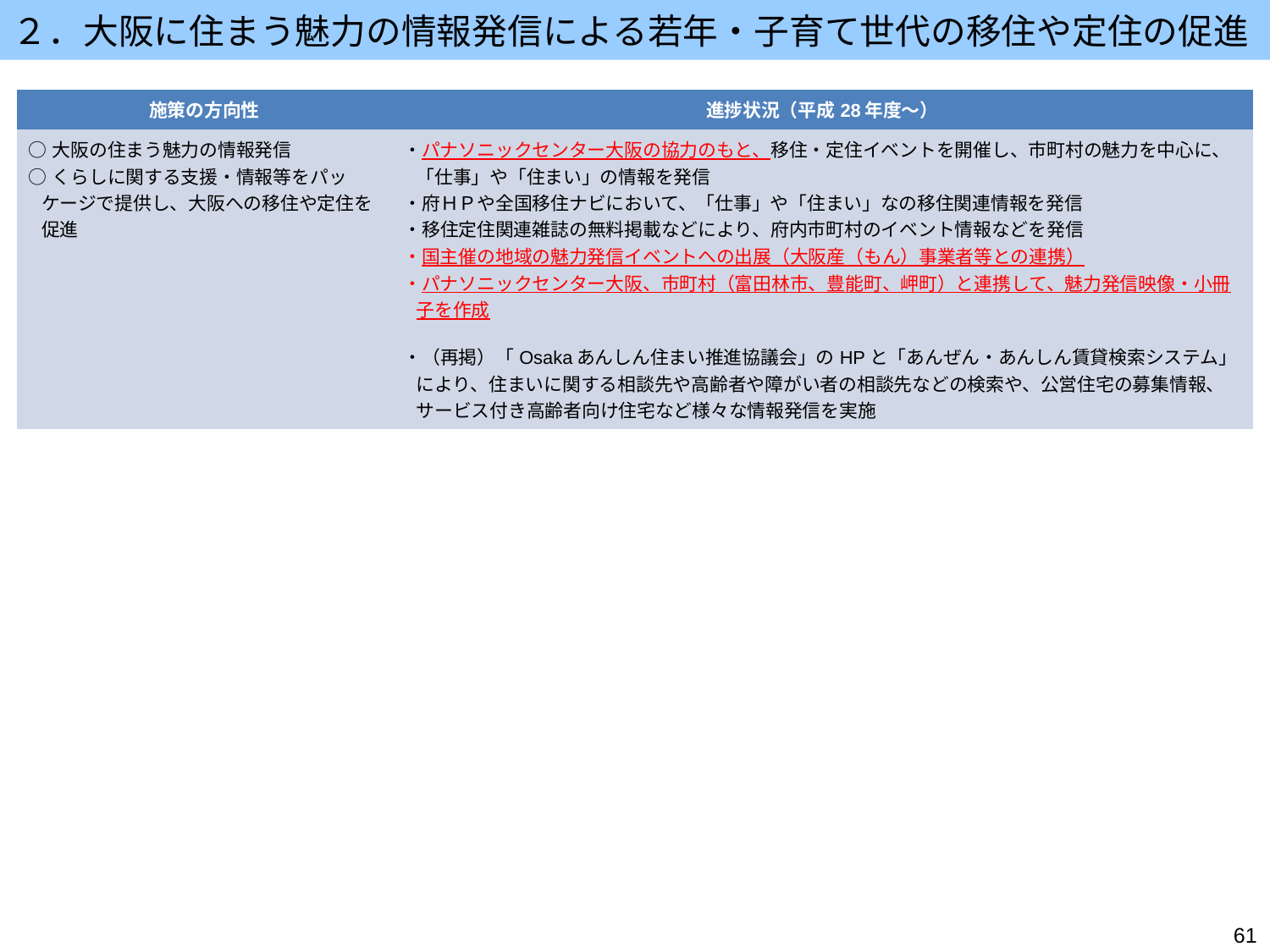

２．大阪に住まう魅力の情報発信による若年・子育て世代の移住や定住の促進
| 施策の方向性 | 進捗状況（平成28年度～） |
| --- | --- |
| ○大阪の住まう魅力の情報発信 ○くらしに関する支援・情報等をパッケージで提供し、大阪への移住や定住を促進 | ・パナソニックセンター大阪の協力のもと、移住・定住イベントを開催し、市町村の魅力を中心に、「仕事」や「住まい」の情報を発信 ・府ＨＰや全国移住ナビにおいて、「仕事」や「住まい」なの移住関連情報を発信 ・移住定住関連雑誌の無料掲載などにより、府内市町村のイベント情報などを発信 ・国主催の地域の魅力発信イベントへの出展（大阪産（もん）事業者等との連携） ・パナソニックセンター大阪、市町村（富田林市、豊能町、岬町）と連携して、魅力発信映像・小冊子を作成 ・（再掲）「Osakaあんしん住まい推進協議会」のHPと「あんぜん・あんしん賃貸検索システム」により、住まいに関する相談先や高齢者や障がい者の相談先などの検索や、公営住宅の募集情報、サービス付き高齢者向け住宅など様々な情報発信を実施 |
61